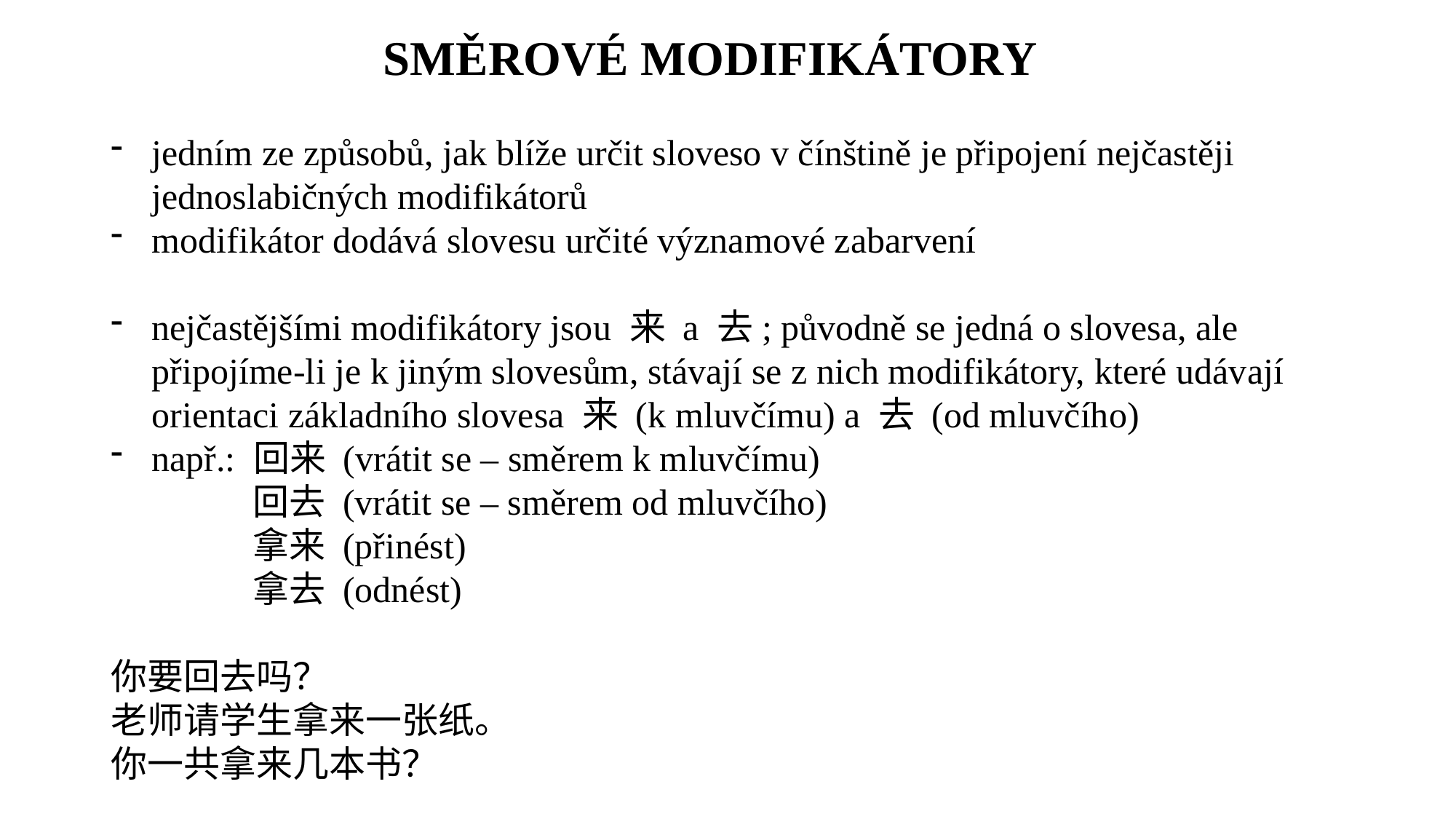

SMĚROVÉ MODIFIKÁTORY

jedním ze způsobů, jak blíže určit sloveso v čínštině je připojení nejčastěji jednoslabičných modifikátorů
modifikátor dodává slovesu určité významové zabarvení

nejčastějšími modifikátory jsou 来 a 去; původně se jedná o slovesa, ale připojíme-li je k jiným slovesům, stávají se z nich modifikátory, které udávají orientaci základního slovesa 来 (k mluvčímu) a 去 (od mluvčího)
např.: 回来 (vrátit se – směrem k mluvčímu)
	   回去 (vrátit se – směrem od mluvčího)
	   拿来 (přinést)
	   拿去 (odnést)

你要回去吗？
老师请学生拿来一张纸。
你一共拿来几本书？